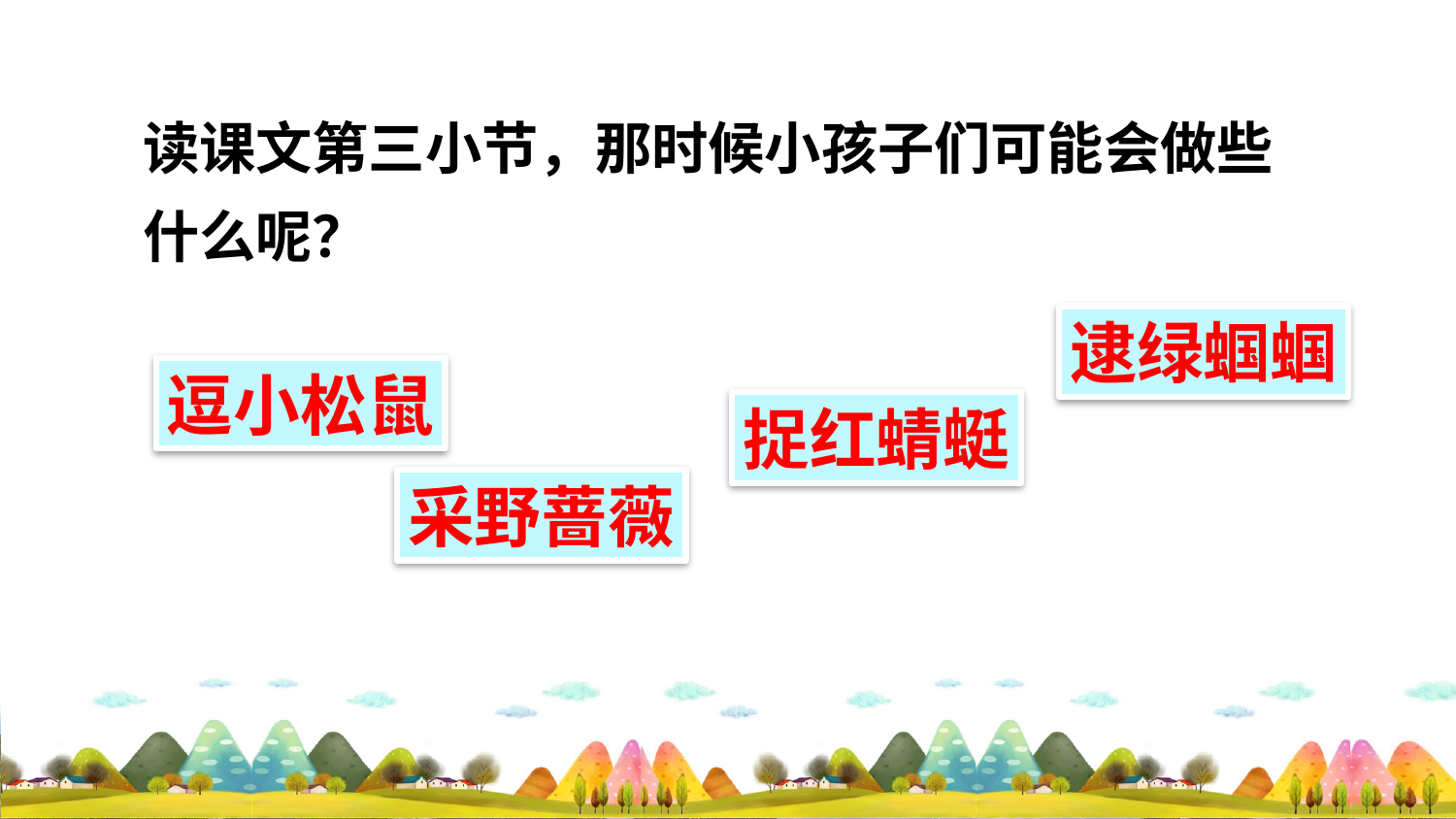

读课文第三小节，那时候小孩子们可能会做些什么呢？
逮绿蝈蝈
逗小松鼠
捉红蜻蜓
采野蔷薇